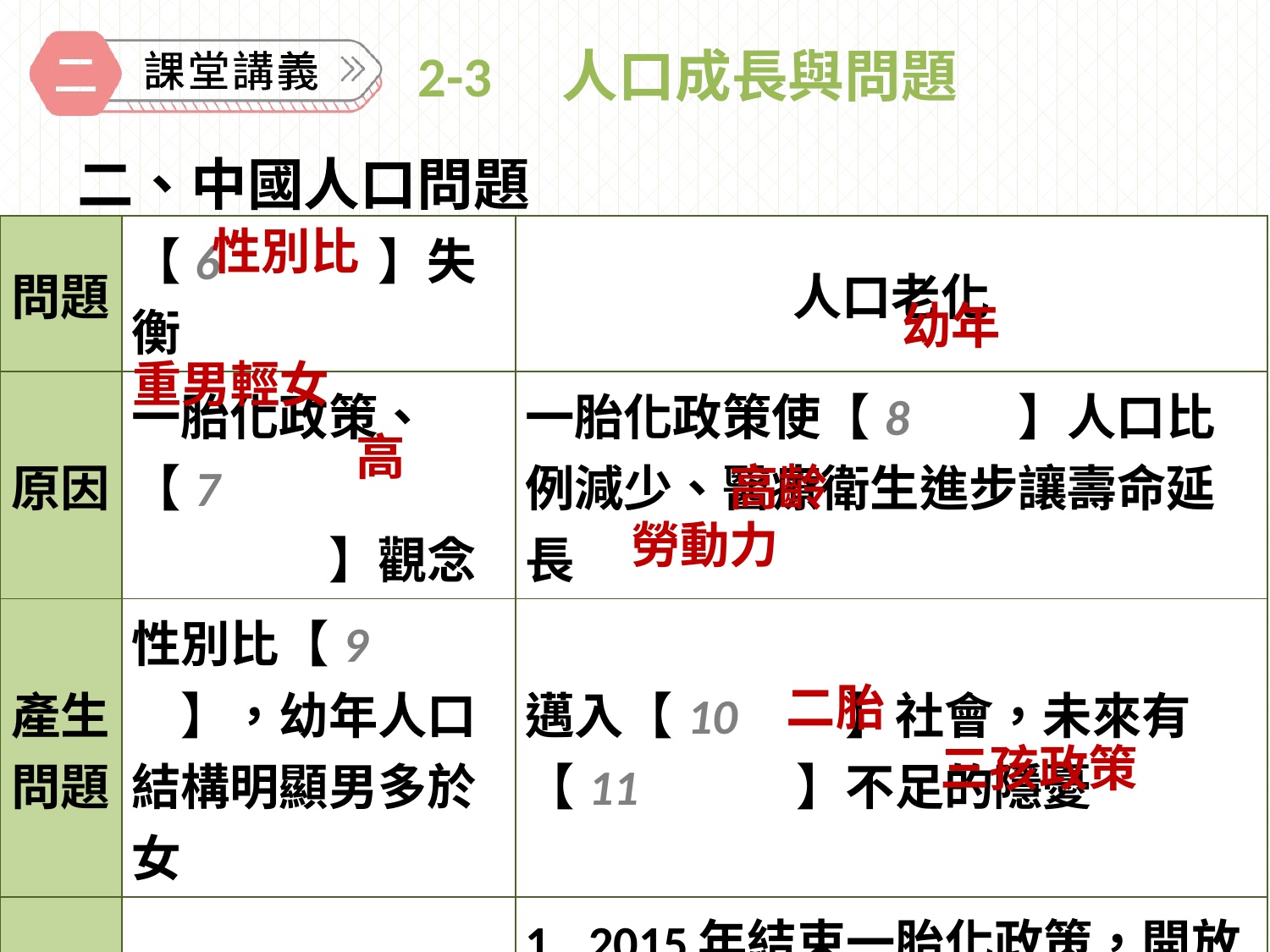

# 2-3　人口成長與問題
二、中國人口問題
性別比
| 問題 | 【6　　　】失衡 | 人口老化 |
| --- | --- | --- |
| 原因 | 一胎化政策、【7 　　　　】觀念 | 一胎化政策使【8　　】人口比例減少、醫療衛生進步讓壽命延長 |
| 產生問題 | 性別比【9　】，幼年人口結構明顯男多於女 | 邁入【10　　】社會，未來有【11　　　】不足的隱憂 |
| 解決 | 推廣男孩女孩一樣好的觀念 | 1. 2015年結束一胎化政策，開放生育【12　　】 2. 2021年通過【13　　　　】，政府在教育、住房、就業等各方面給予補助，鼓勵生育 |
幼年
重男輕女
高
高齡
勞動力
二胎
三孩政策